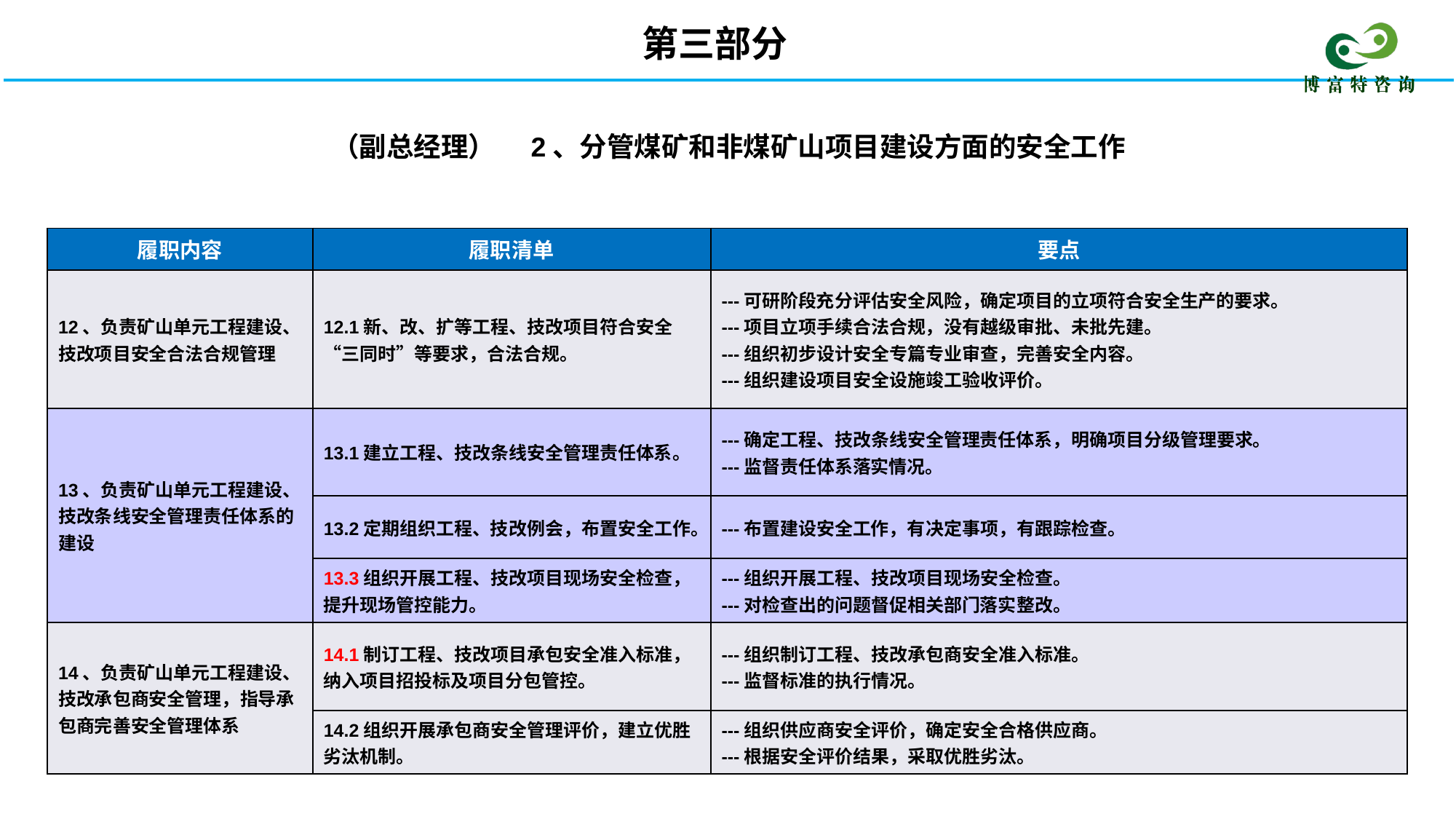

第三部分
2、分管煤矿和非煤矿山项目建设方面的安全工作
（副总经理）
| 履职内容 | 履职清单 | 要点 |
| --- | --- | --- |
| 12、负责矿山单元工程建设、技改项目安全合法合规管理 | 12.1新、改、扩等工程、技改项目符合安全“三同时”等要求，合法合规。 | ---可研阶段充分评估安全风险，确定项目的立项符合安全生产的要求。 ---项目立项手续合法合规，没有越级审批、未批先建。 ---组织初步设计安全专篇专业审查，完善安全内容。 ---组织建设项目安全设施竣工验收评价。 |
| 13、负责矿山单元工程建设、技改条线安全管理责任体系的建设 | 13.1建立工程、技改条线安全管理责任体系。 | ---确定工程、技改条线安全管理责任体系，明确项目分级管理要求。 ---监督责任体系落实情况。 |
|  | 13.2定期组织工程、技改例会，布置安全工作。 | ---布置建设安全工作，有决定事项，有跟踪检查。 |
|  | 13.3组织开展工程、技改项目现场安全检查，提升现场管控能力。 | ---组织开展工程、技改项目现场安全检查。 ---对检查出的问题督促相关部门落实整改。 |
| 14、负责矿山单元工程建设、技改承包商安全管理，指导承包商完善安全管理体系 | 14.1制订工程、技改项目承包安全准入标准，纳入项目招投标及项目分包管控。 | ---组织制订工程、技改承包商安全准入标准。 ---监督标准的执行情况。 |
|  | 14.2组织开展承包商安全管理评价，建立优胜劣汰机制。 | ---组织供应商安全评价，确定安全合格供应商。 ---根据安全评价结果，采取优胜劣汰。 |